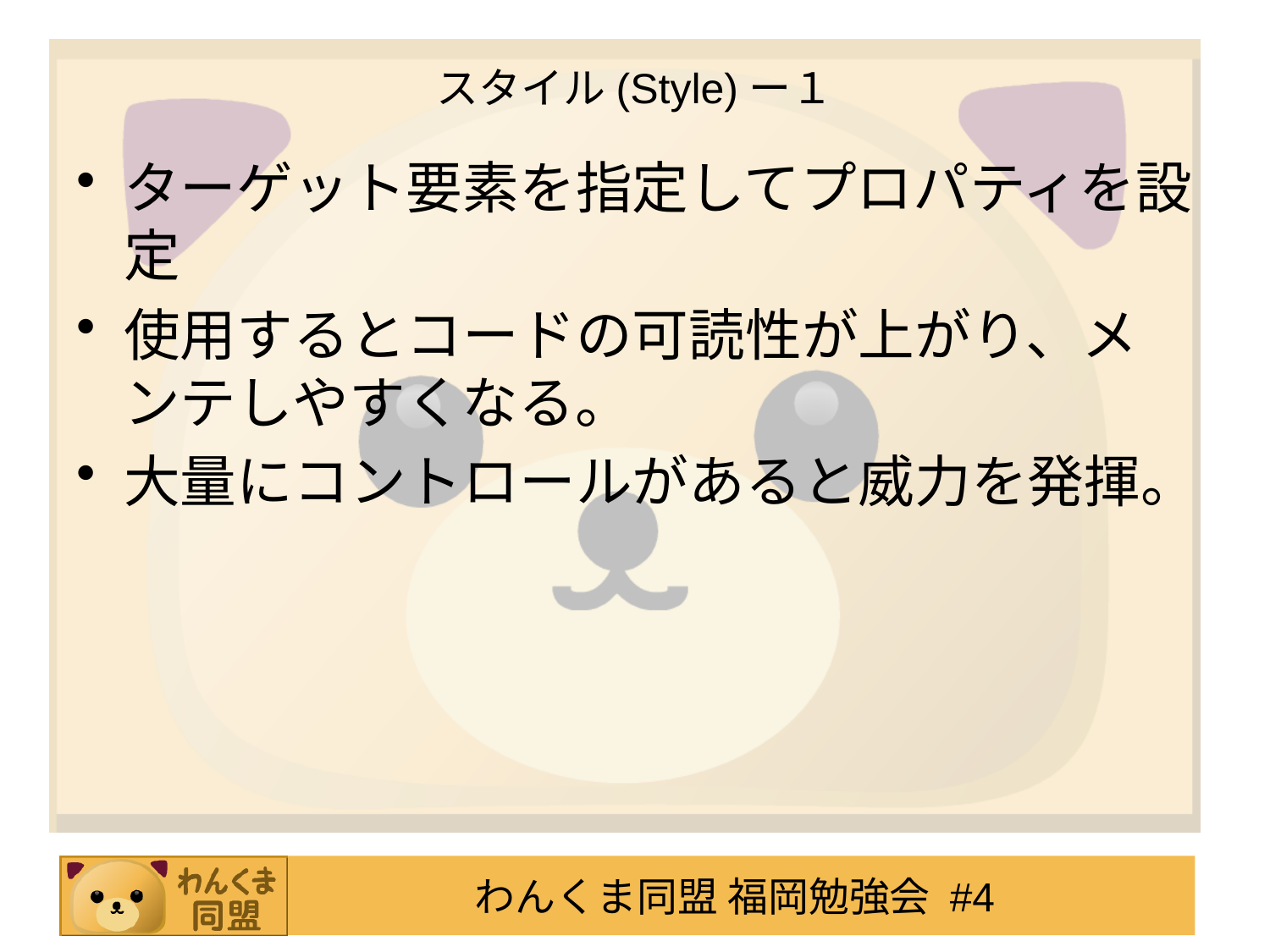

# スタイル(Style)ー１
ターゲット要素を指定してプロパティを設定
使用するとコードの可読性が上がり、メンテしやすくなる。
大量にコントロールがあると威力を発揮。